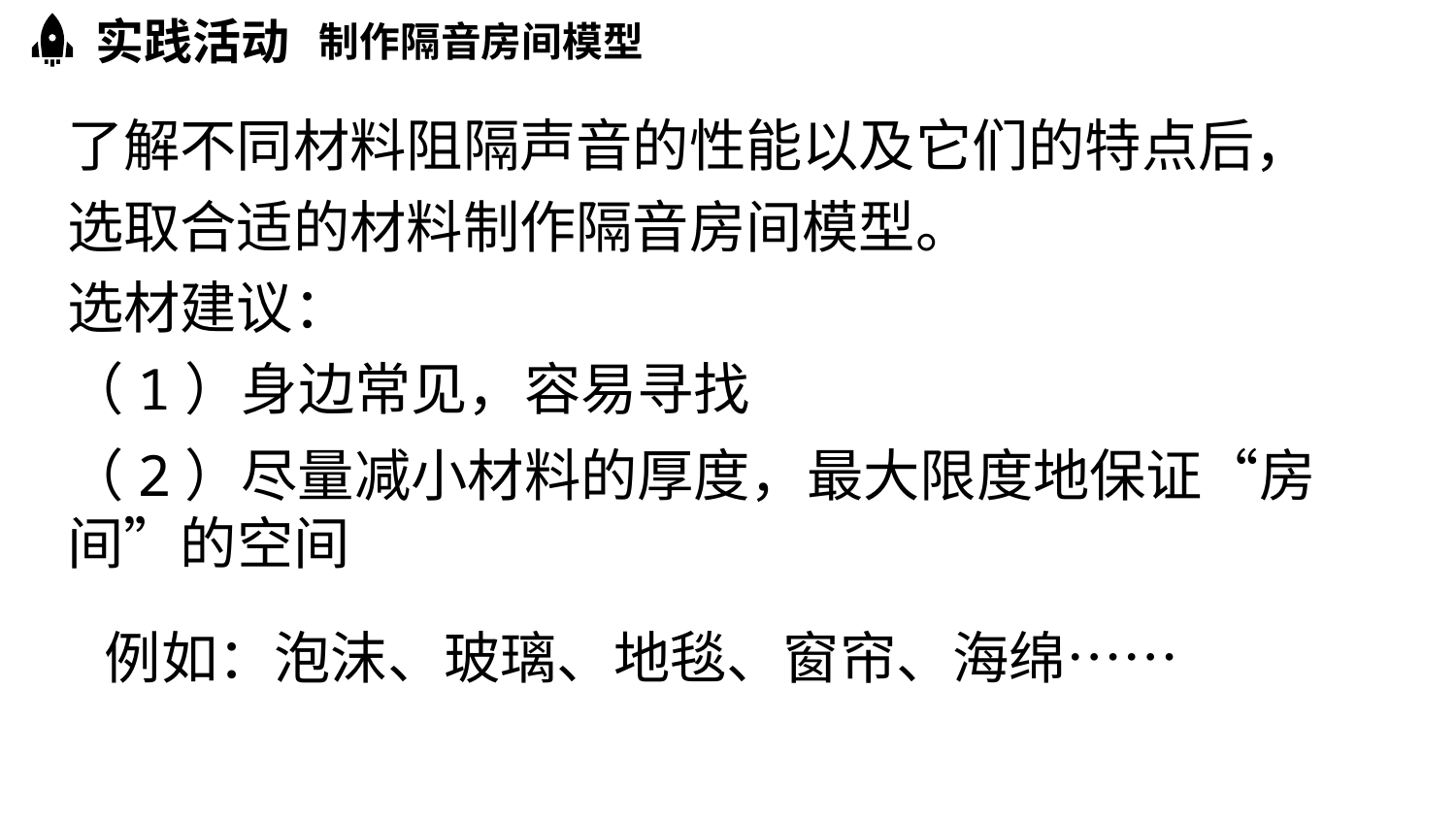

实践活动

制作隔音房间模型
了解不同材料阻隔声音的性能以及它们的特点后，选取合适的材料制作隔音房间模型。
选材建议：
（1）身边常见，容易寻找
（2）尽量减小材料的厚度，最大限度地保证“房间”的空间
例如：泡沫、玻璃、地毯、窗帘、海绵……